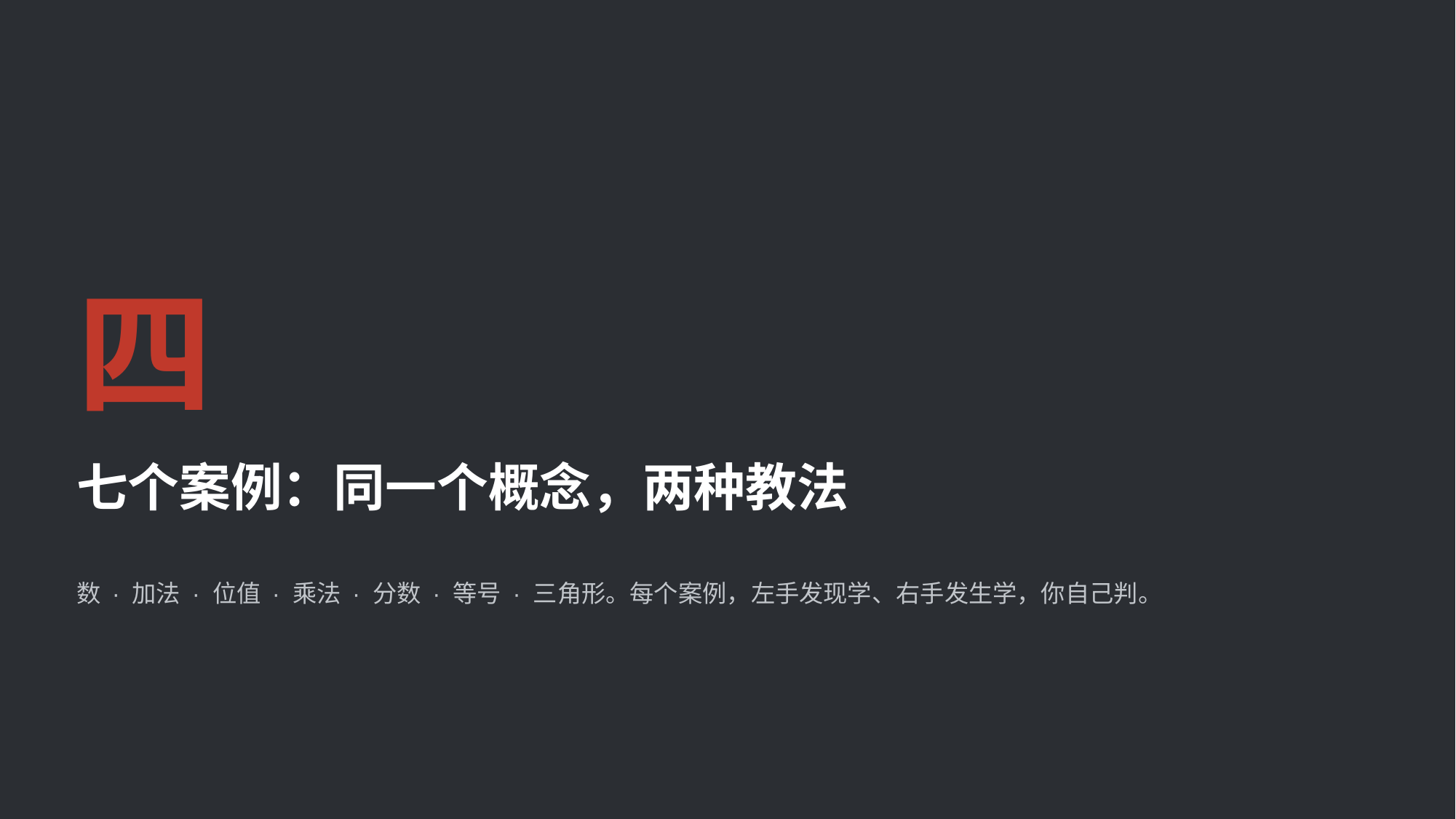

四
七个案例：同一个概念，两种教法
数 · 加法 · 位值 · 乘法 · 分数 · 等号 · 三角形。每个案例，左手发现学、右手发生学，你自己判。